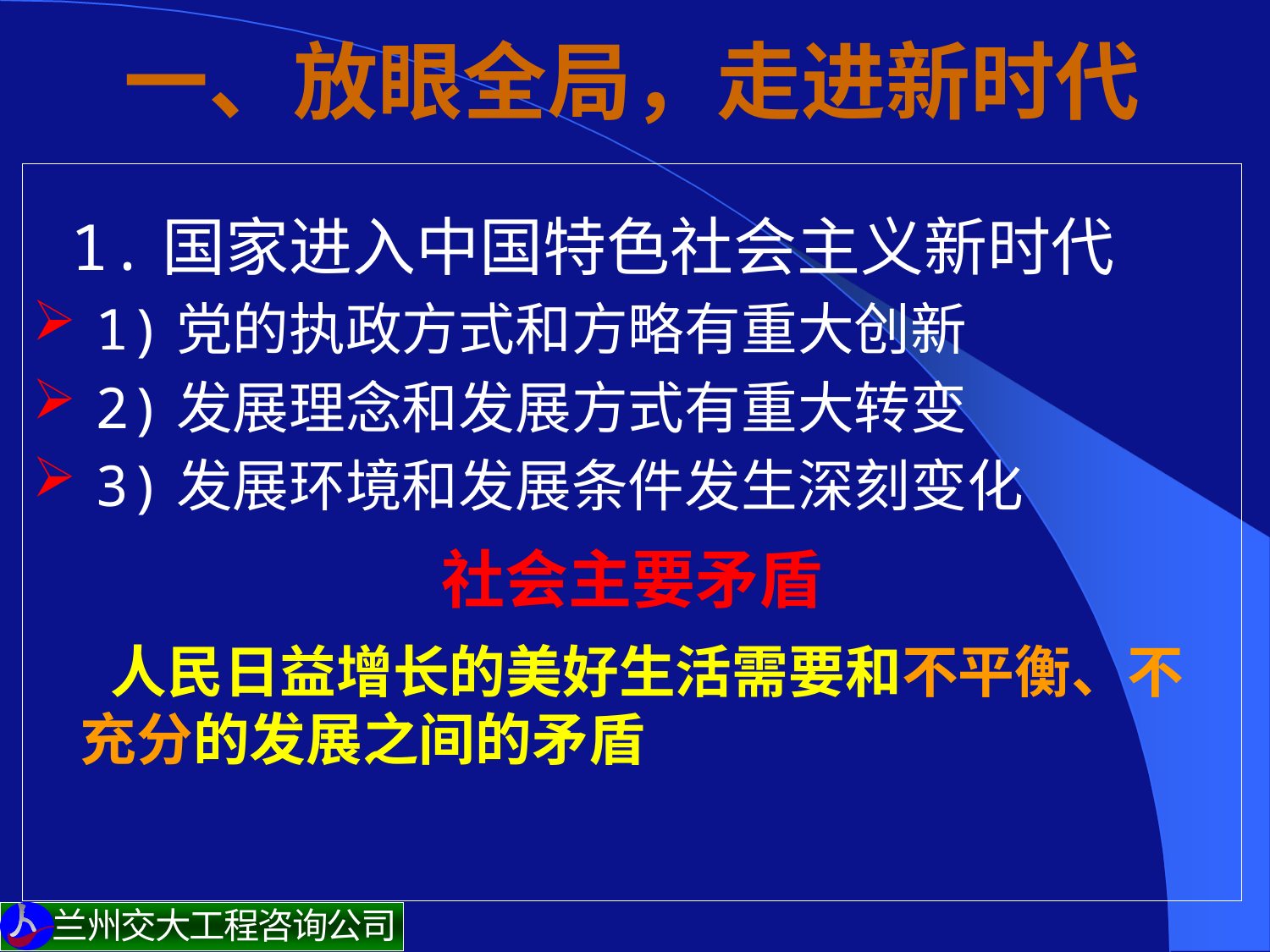

# 一、放眼全局，走进新时代
 1.国家进入中国特色社会主义新时代
1)党的执政方式和方略有重大创新
2)发展理念和发展方式有重大转变
3)发展环境和发展条件发生深刻变化
社会主要矛盾
     人民日益增长的美好生活需要和不平衡、不充分的发展之间的矛盾